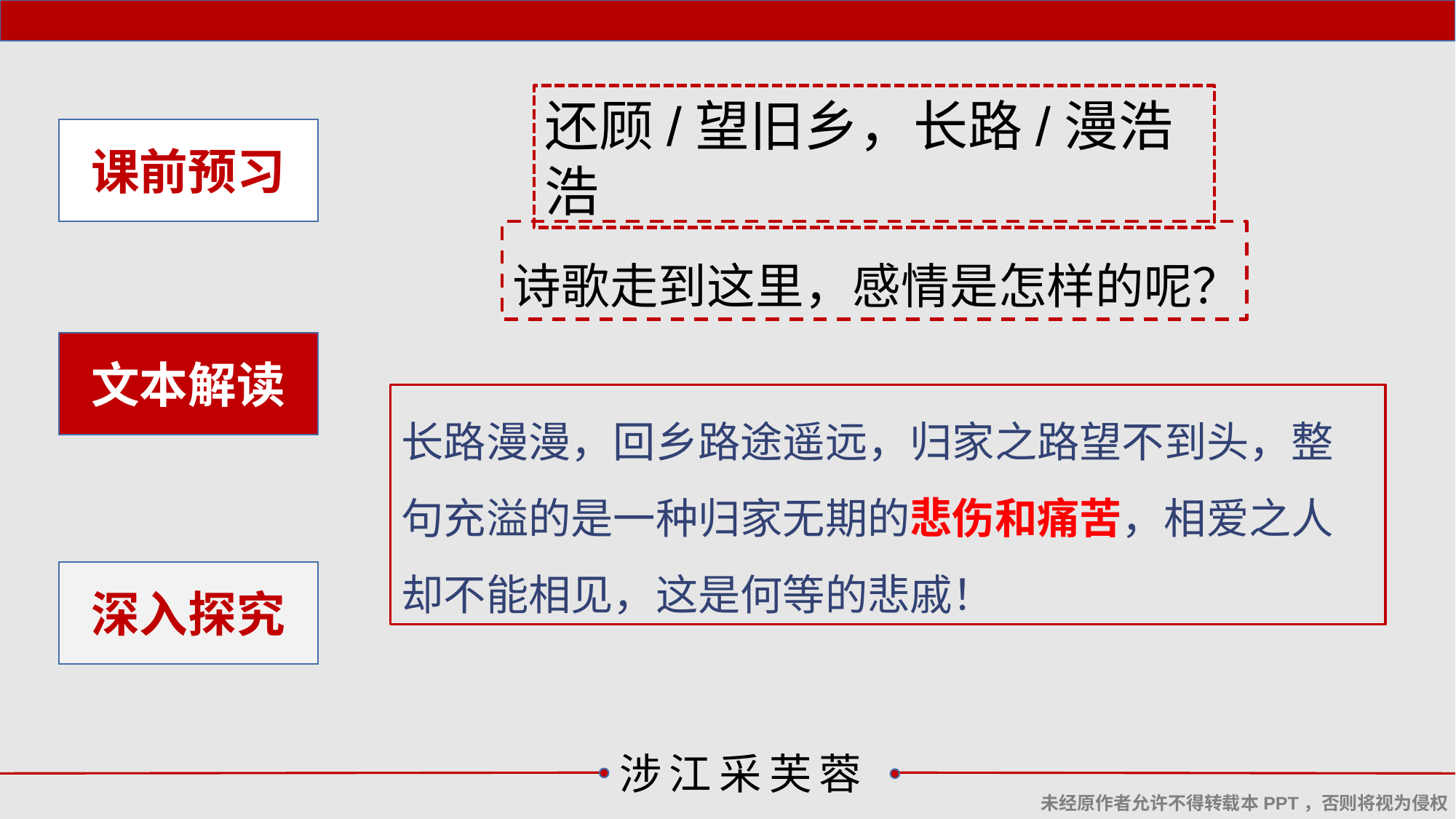

还顾/望旧乡，长路/漫浩浩

课前预习
诗歌走到这里，感情是怎样的呢？

文本解读
长路漫漫，回乡路途遥远，归家之路望不到头，整句充溢的是一种归家无期的悲伤和痛苦，相爱之人却不能相见，这是何等的悲戚！

深入探究